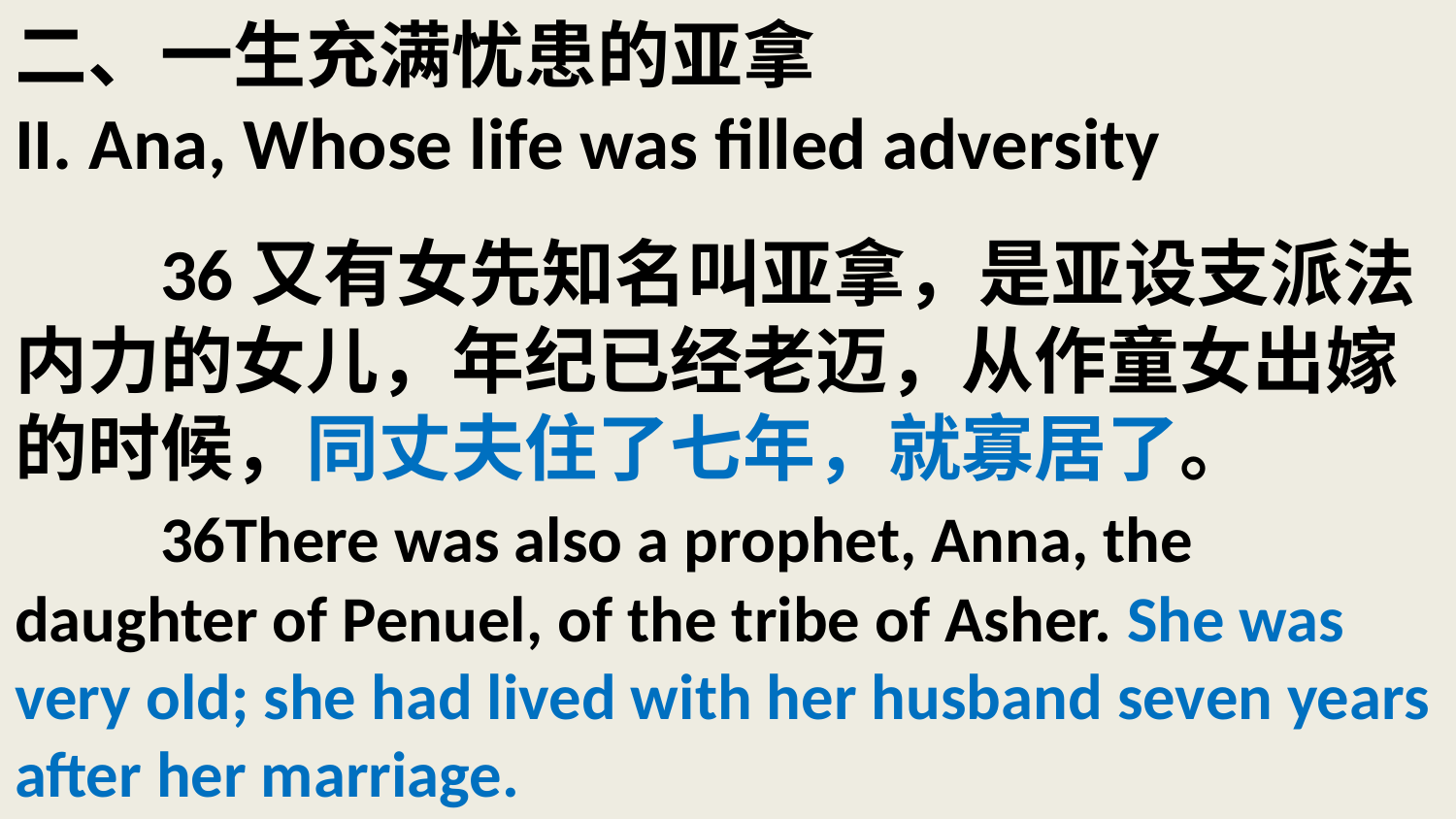

# 二、一生充满忧患的亚拿 II. Ana, Whose life was filled adversity 36又有女先知名叫亚拿，是亚设支派法内力的女儿，年纪已经老迈，从作童女出嫁的时候，同丈夫住了七年，就寡居了。 36There was also a prophet, Anna, the daughter of Penuel, of the tribe of Asher. She was very old; she had lived with her husband seven years after her marriage.